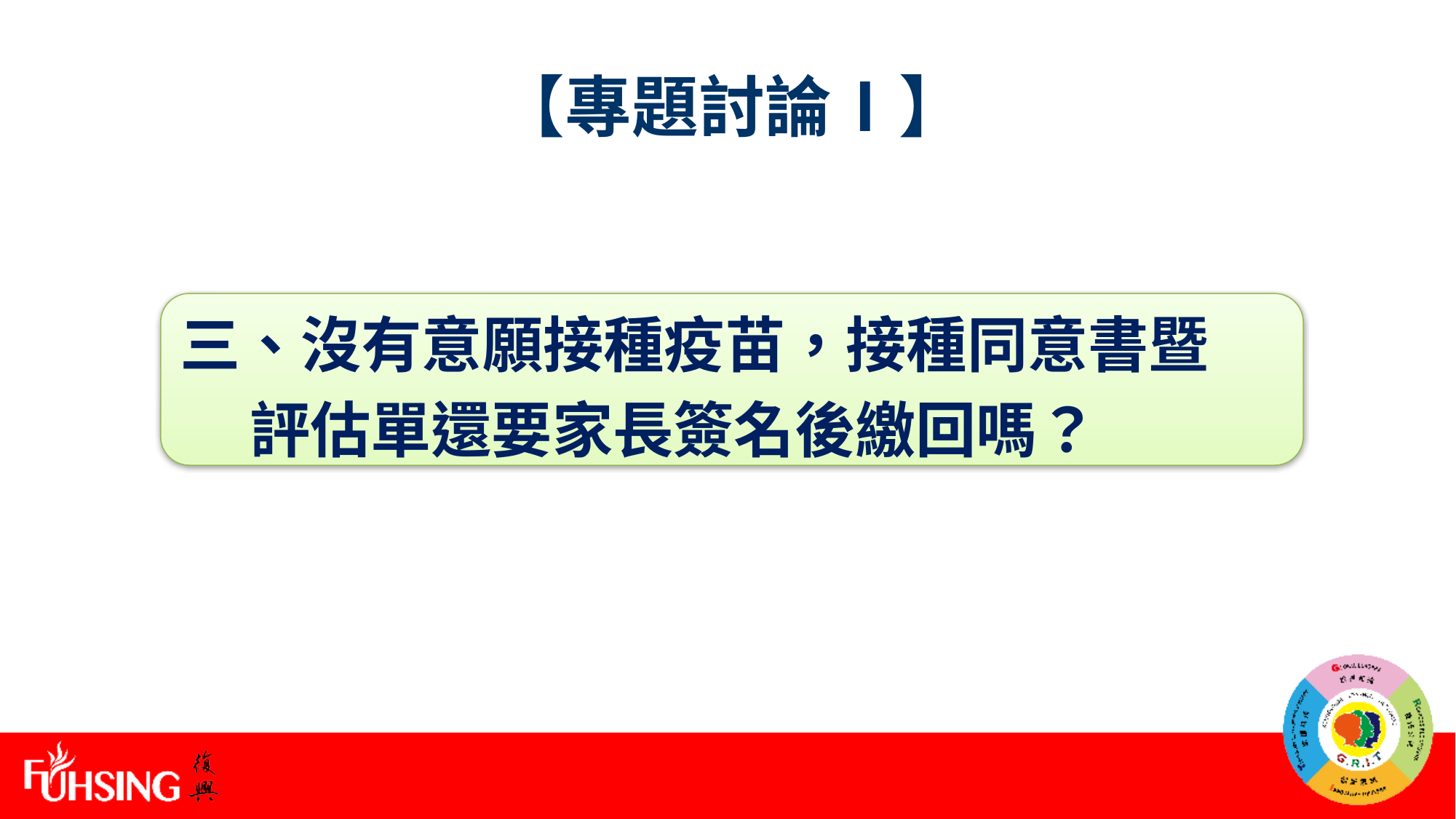

# 新興毒品變變變
學子出入娛樂場所要警覺
【專題討論Ⅰ】
三、沒有意願接種疫苗，接種同意書暨
    評估單還要家長簽名後繳回嗎？